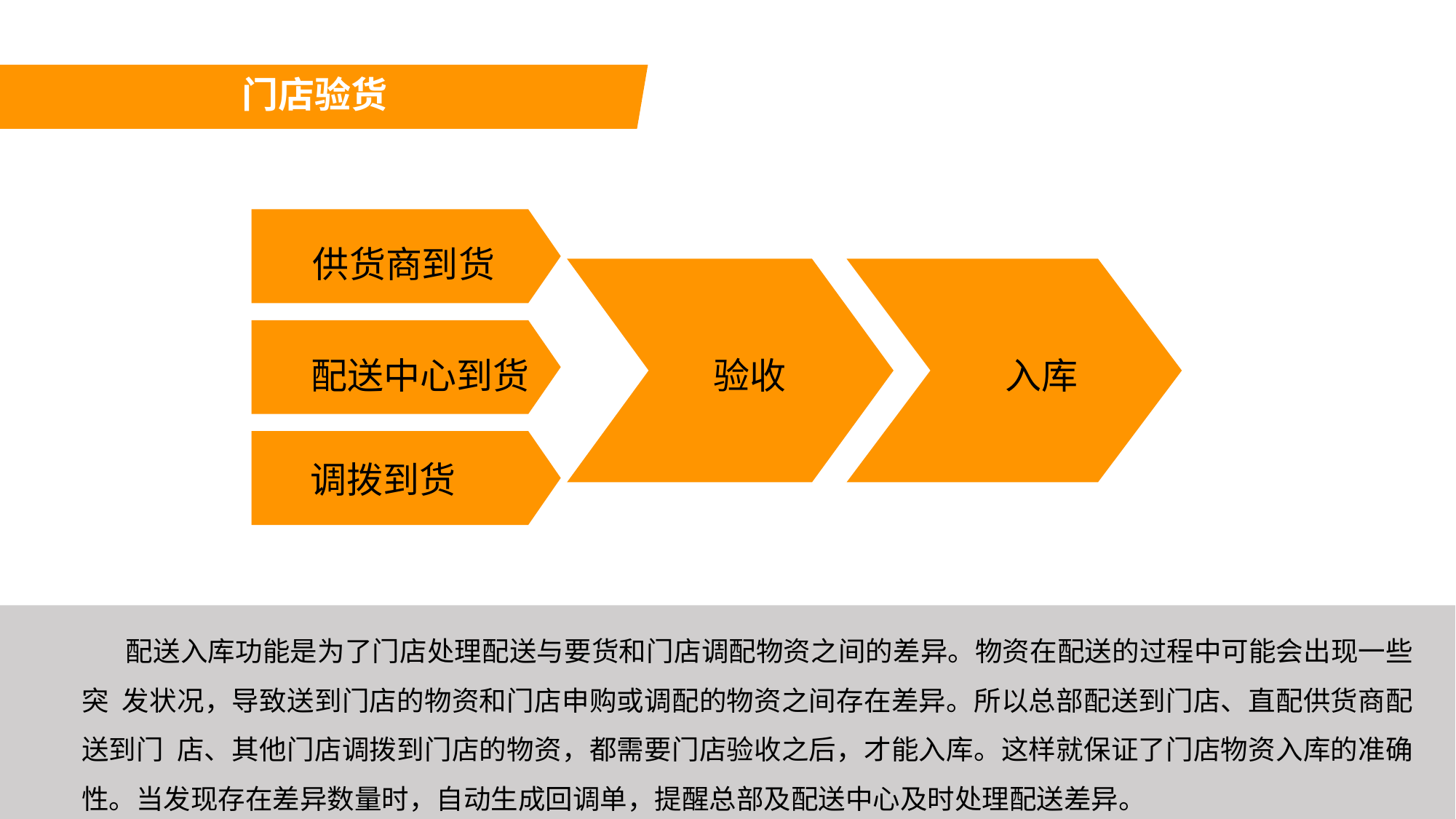

# 门店验货

供货商到货

配送中心到货
验收
入库

调拨到货

配送入库功能是为了门店处理配送与要货和门店调配物资之间的差异。物资在配送的过程中可能会出现一些突  发状况，导致送到门店的物资和门店申购或调配的物资之间存在差异。所以总部配送到门店、直配供货商配送到门  店、其他门店调拨到门店的物资，都需要门店验收之后，才能入库。这样就保证了门店物资入库的准确性。当发现存在差异数量时，自动生成回调单，提醒总部及配送中心及时处理配送差异。